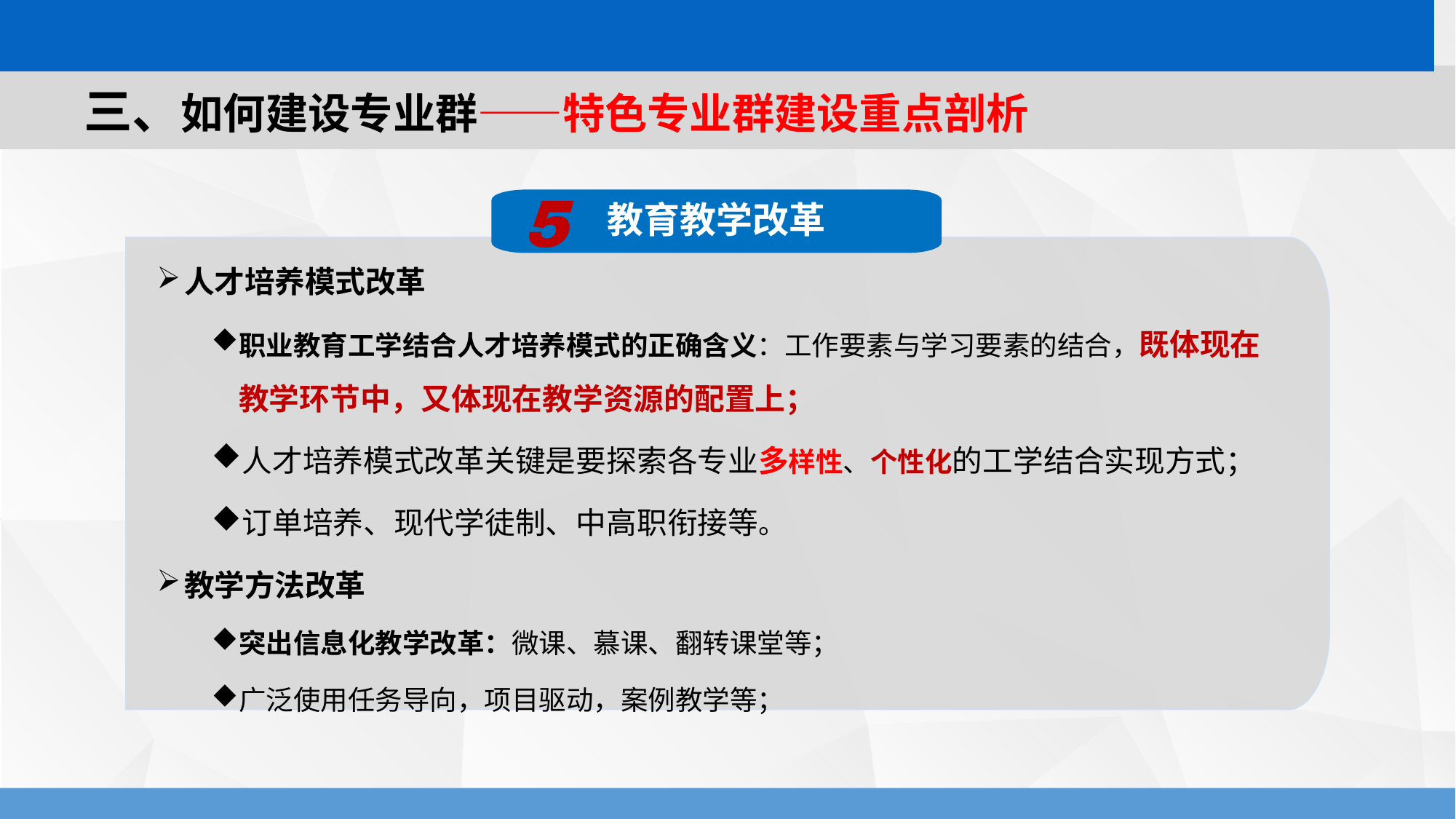

# 三、如何建设专业群——特色专业群建设重点剖析

人才培养模式改革
职业教育工学结合人才培养模式的正确含义：工作要素与学习要素的结合，既体现在教学环节中，又体现在教学资源的配置上；
人才培养模式改革关键是要探索各专业多样性、个性化的工学结合实现方式；
订单培养、现代学徒制、中高职衔接等。
教学方法改革
突出信息化教学改革：微课、慕课、翻转课堂等；
广泛使用任务导向，项目驱动，案例教学等；
5
教育教学改革